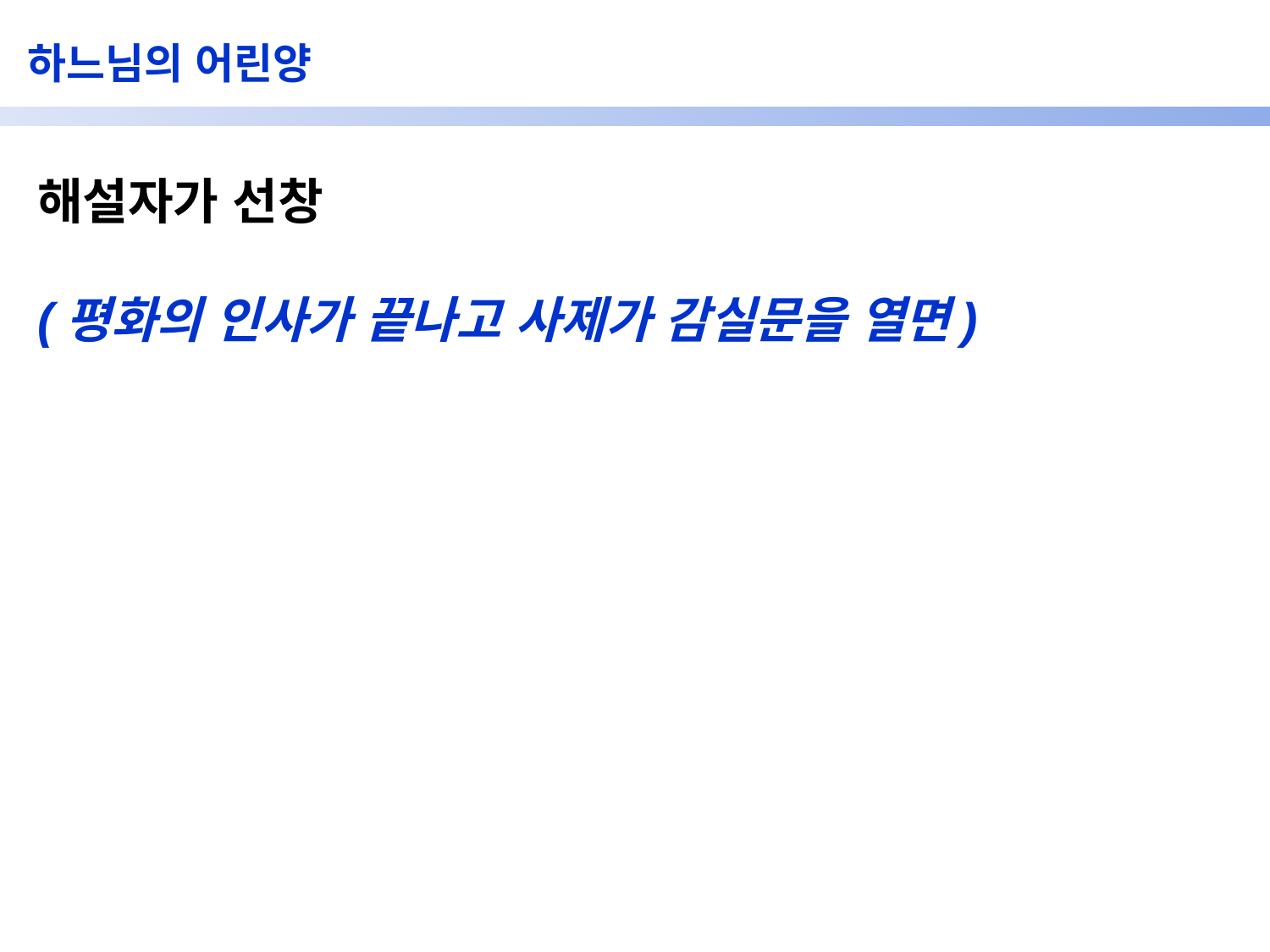

하느님의 어린양

해설자가 선창

(평화의 인사가 끝나고 사제가 감실문을 열면)